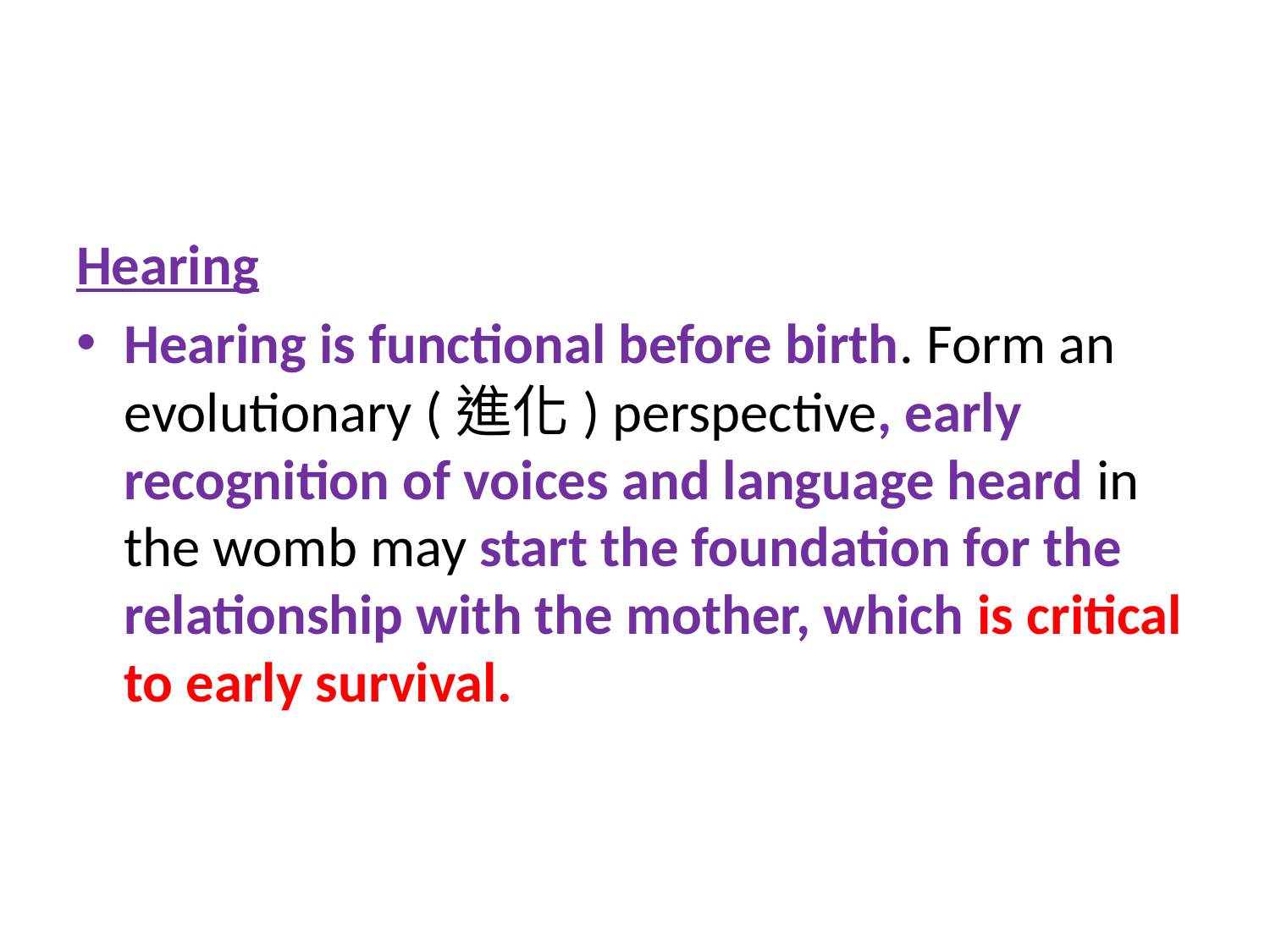

#
Hearing
Hearing is functional before birth. Form an evolutionary (進化) perspective, early recognition of voices and language heard in the womb may start the foundation for the relationship with the mother, which is critical to early survival.